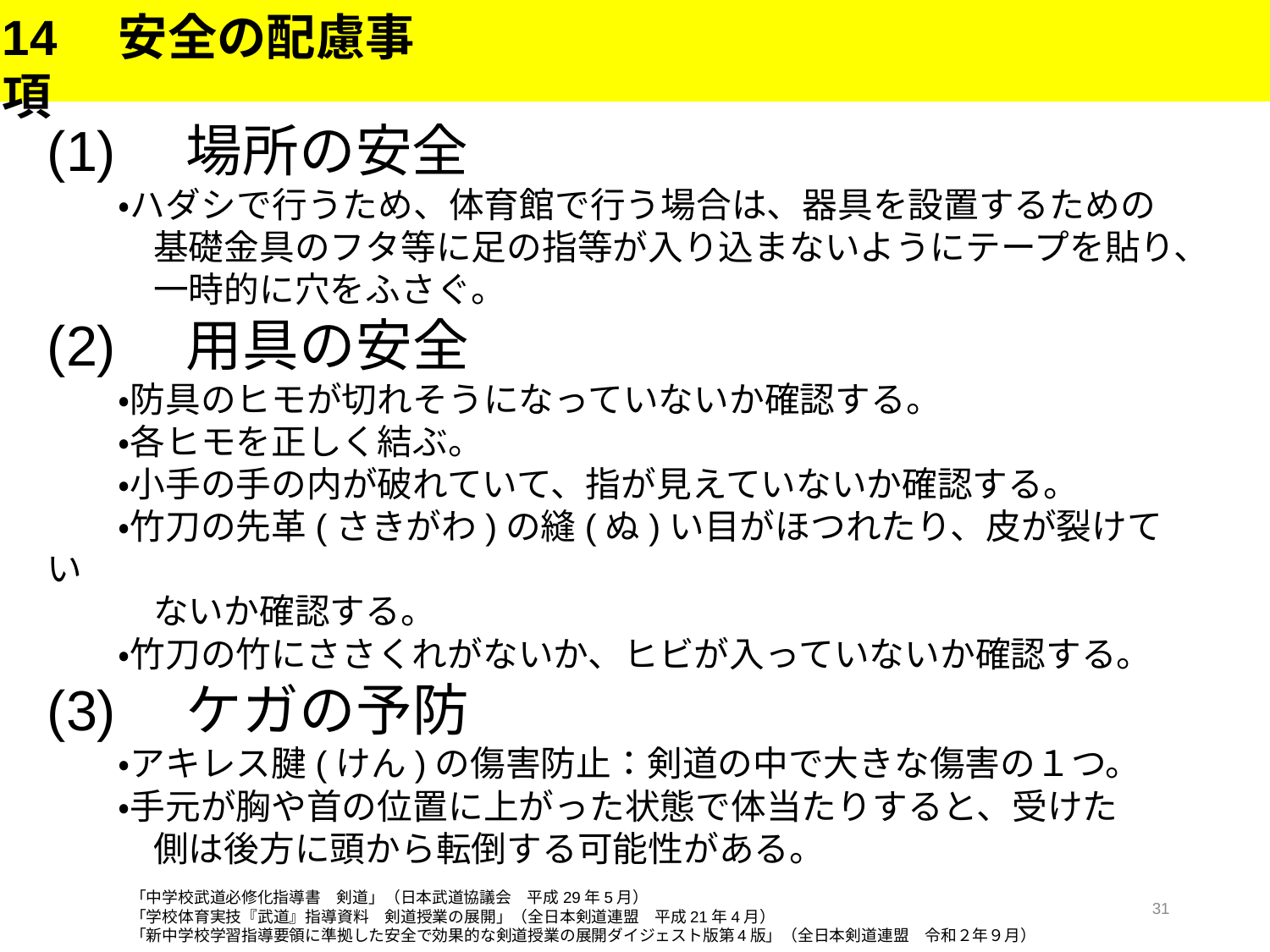

14　安全の配慮事項
(1)　場所の安全
　　・ハダシで行うため、体育館で行う場合は、器具を設置するための
　　　基礎金具のフタ等に足の指等が入り込まないようにテープを貼り、
　　　一時的に穴をふさぐ。
(2)　用具の安全
　　・防具のヒモが切れそうになっていないか確認する。
　　・各ヒモを正しく結ぶ。
　　・小手の手の内が破れていて、指が見えていないか確認する。
　　・竹刀の先革(さきがわ)の縫(ぬ)い目がほつれたり、皮が裂けてい
　　　ないか確認する。
　　・竹刀の竹にささくれがないか、ヒビが入っていないか確認する。
(3)　ケガの予防
　　・アキレス腱(けん)の傷害防止：剣道の中で大きな傷害の１つ。
　　・手元が胸や首の位置に上がった状態で体当たりすると、受けた
　　　側は後方に頭から転倒する可能性がある。
「中学校武道必修化指導書　剣道」（日本武道協議会　平成29年5月）
「学校体育実技『武道』指導資料　剣道授業の展開」（全日本剣道連盟　平成21年4月）
「新中学校学習指導要領に準拠した安全で効果的な剣道授業の展開ダイジェスト版第4版」（全日本剣道連盟　令和２年９月）
31